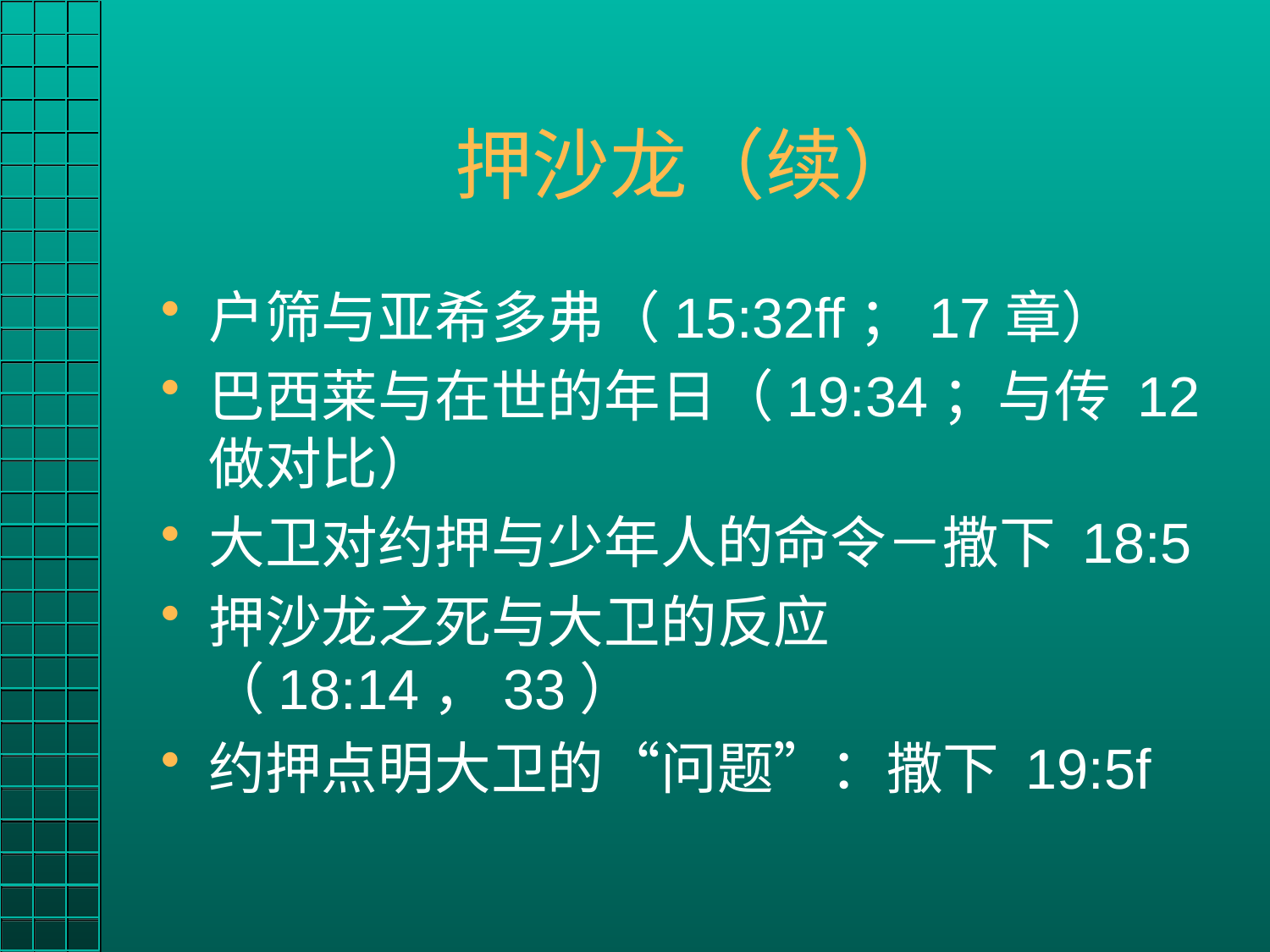

# 押沙龙（续）
户筛与亚希多弗（15:32ff；17章）
巴西莱与在世的年日（19:34；与传 12做对比）
大卫对约押与少年人的命令－撒下 18:5
押沙龙之死与大卫的反应（18:14，33）
约押点明大卫的“问题”：撒下 19:5f